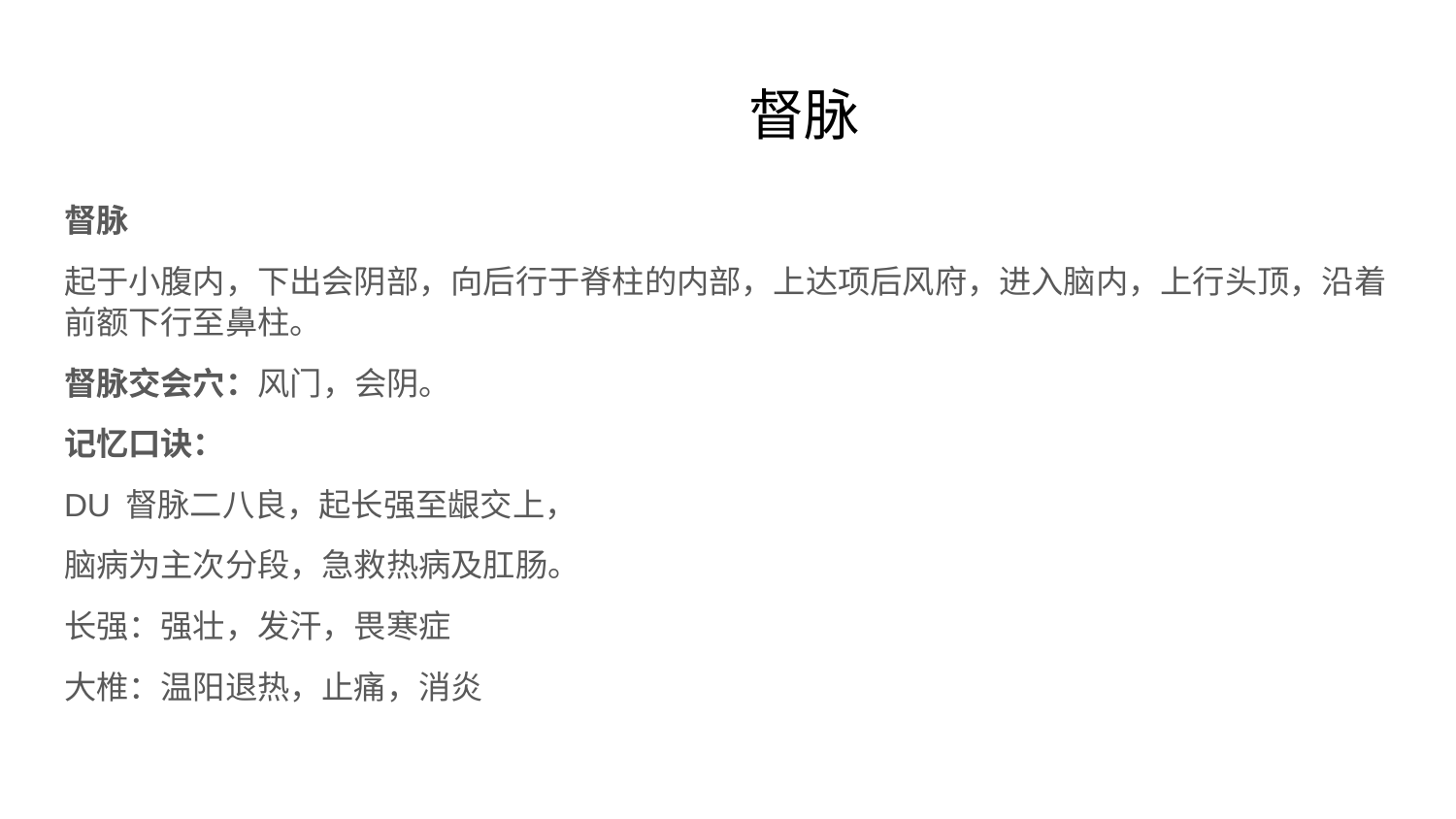

# 督脉
督脉
起于小腹内，下出会阴部，向后行于脊柱的内部，上达项后风府，进入脑内，上行头顶，沿着前额下行至鼻柱。
督脉交会穴：风门，会阴。
记忆口诀：
DU 督脉二八良，起长强至龈交上，
脑病为主次分段，急救热病及肛肠。
长强：强壮，发汗，畏寒症
大椎：温阳退热，止痛，消炎